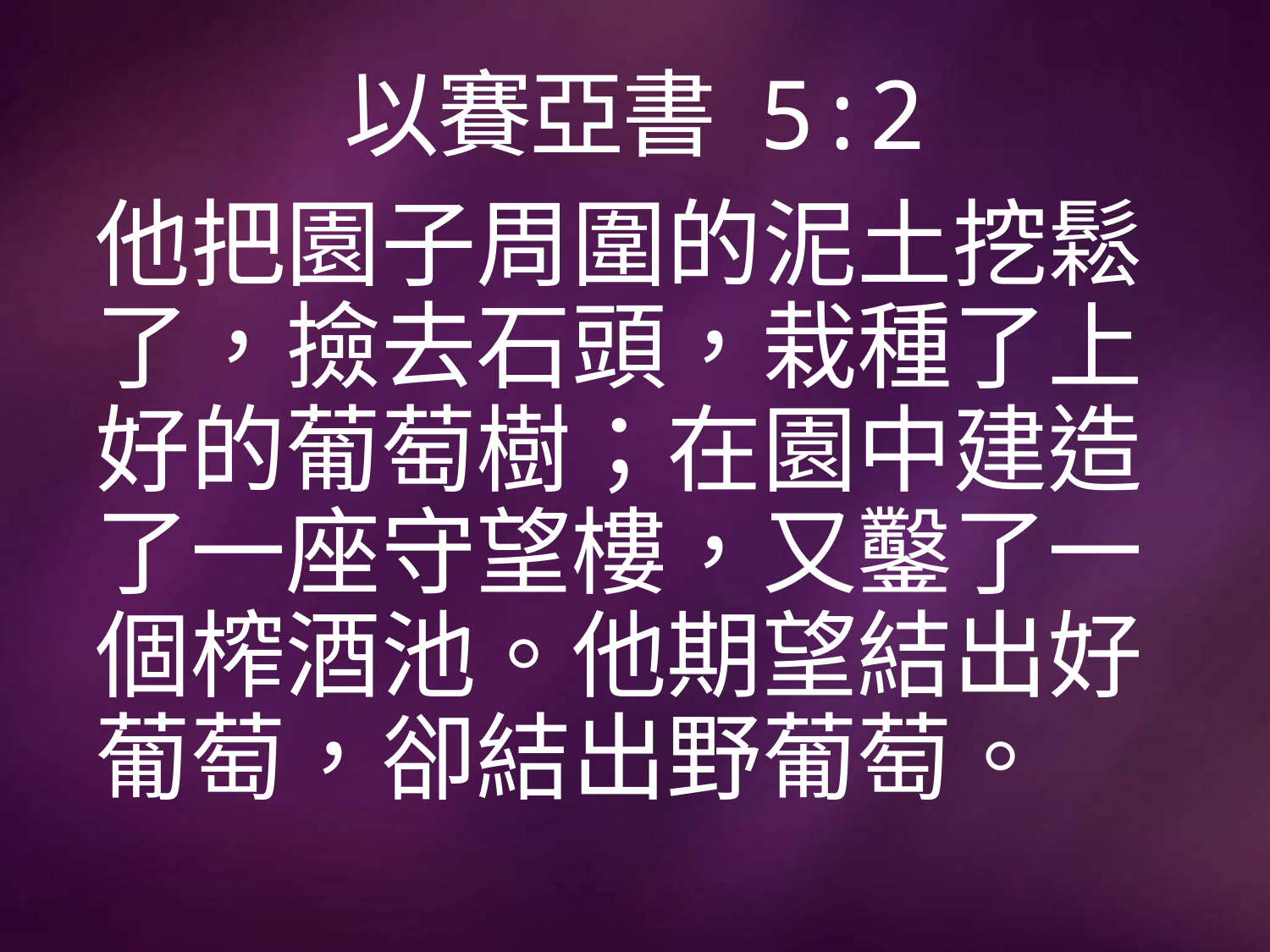

# 以賽亞書 5:2
他把園子周圍的泥土挖鬆了，撿去石頭，栽種了上好的葡萄樹；在園中建造了一座守望樓，又鑿了一個榨酒池。他期望結出好葡萄，卻結出野葡萄。